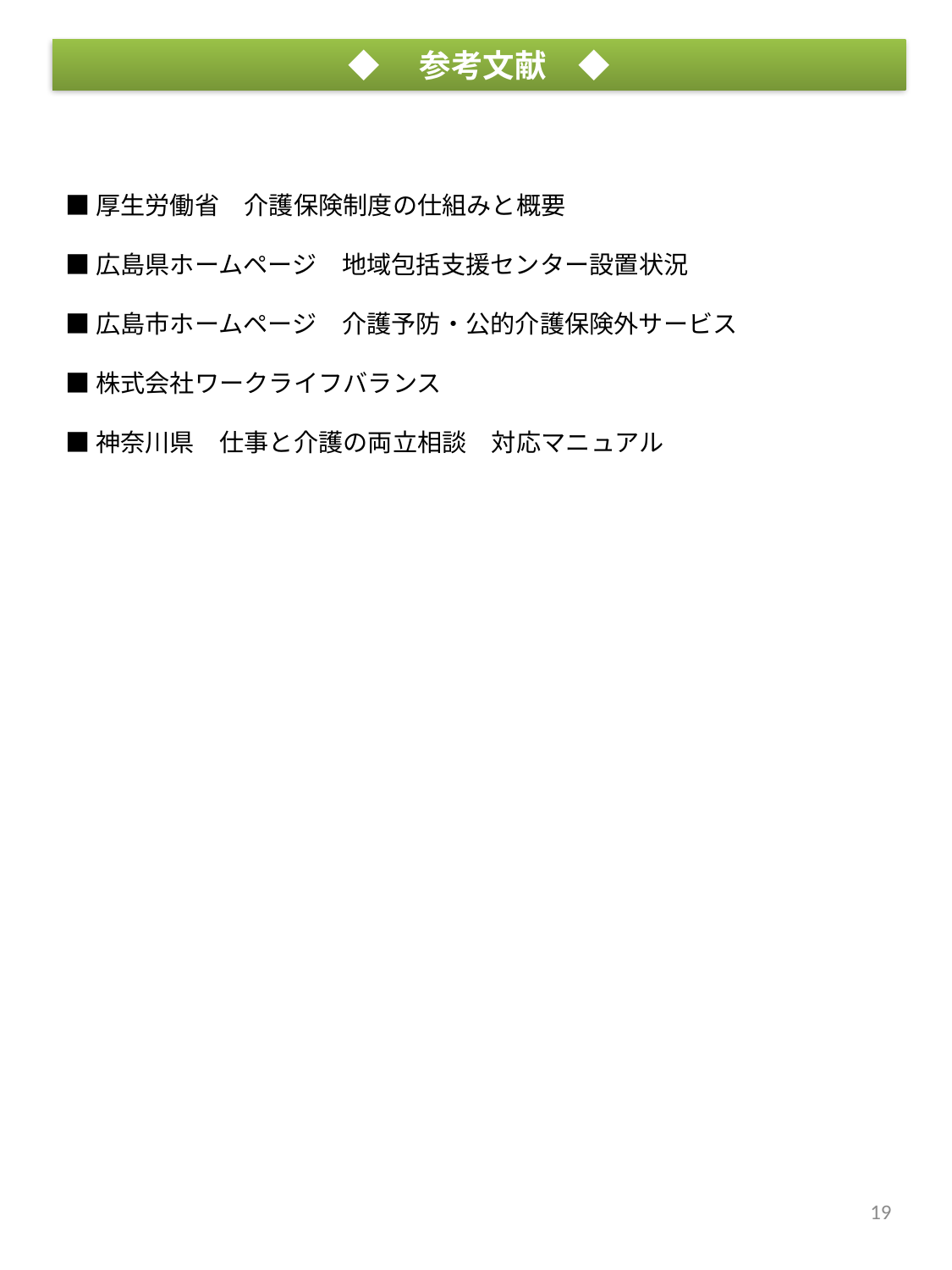

◆　参考文献　◆

■厚生労働省　介護保険制度の仕組みと概要

■広島県ホームページ　地域包括支援センター設置状況

■広島市ホームページ　介護予防・公的介護保険外サービス

■株式会社ワークライフバランス

■神奈川県　仕事と介護の両立相談　対応マニュアル

19